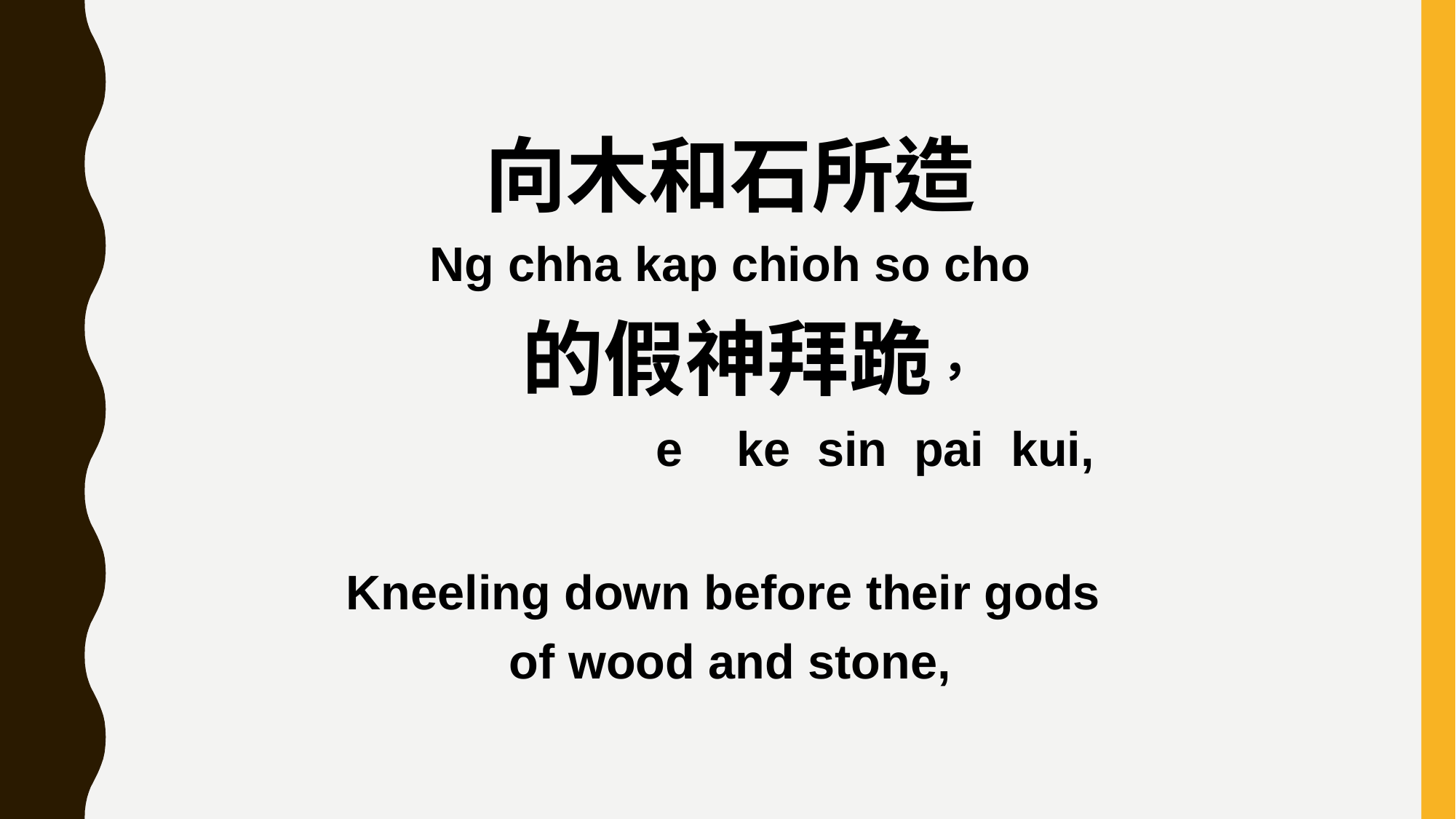

向木和石所造
Ng chha kap chioh so cho
 的假神拜跪，
                                  e    ke  sin  pai  kui,

Kneeling down before their gods
of wood and stone,